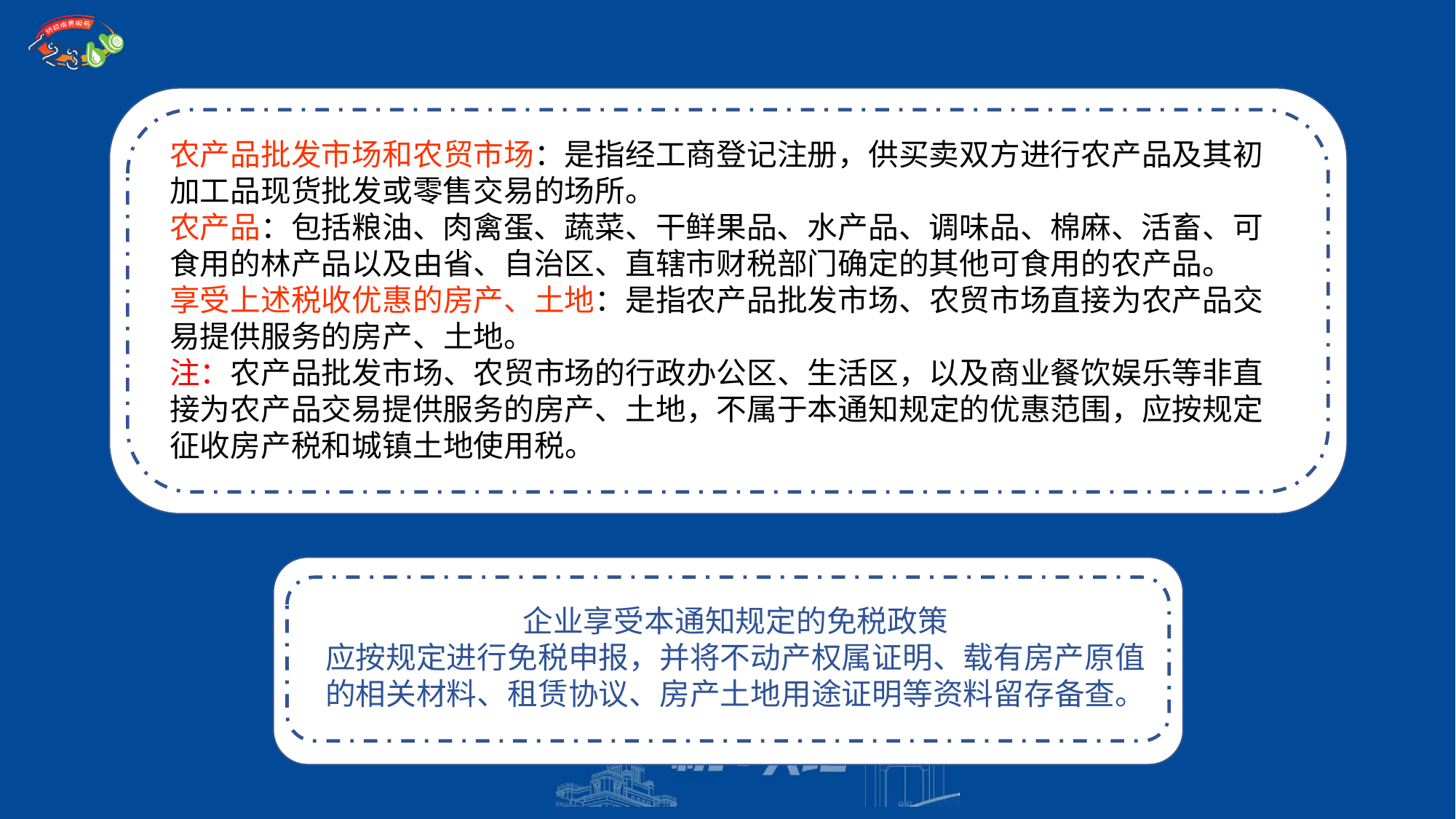

农产品批发市场和农贸市场：是指经工商登记注册，供买卖双方进行农产品及其初加工品现货批发或零售交易的场所。
农产品：包括粮油、肉禽蛋、蔬菜、干鲜果品、水产品、调味品、棉麻、活畜、可食用的林产品以及由省、自治区、直辖市财税部门确定的其他可食用的农产品。
享受上述税收优惠的房产、土地：是指农产品批发市场、农贸市场直接为农产品交易提供服务的房产、土地。
注：农产品批发市场、农贸市场的行政办公区、生活区，以及商业餐饮娱乐等非直接为农产品交易提供服务的房产、土地，不属于本通知规定的优惠范围，应按规定征收房产税和城镇土地使用税。

企业享受本通知规定的免税政策
应按规定进行免税申报，并将不动产权属证明、载有房产原值的相关材料、租赁协议、房产土地用途证明等资料留存备查。